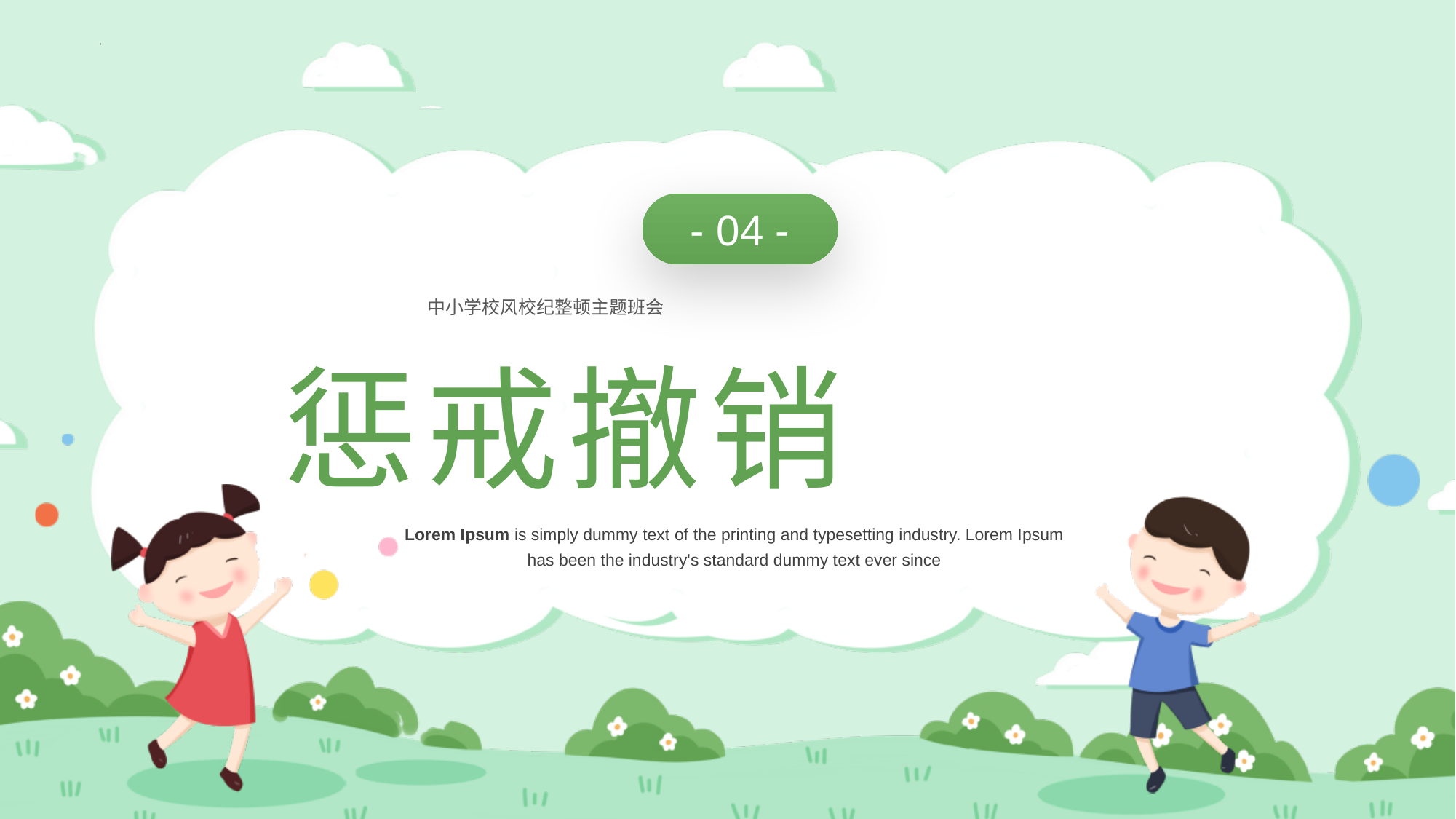

- 04 -
中小学校风校纪整顿主题班会
惩戒撤销
Lorem Ipsum is simply dummy text of the printing and typesetting industry. Lorem Ipsum has been the industry's standard dummy text ever since